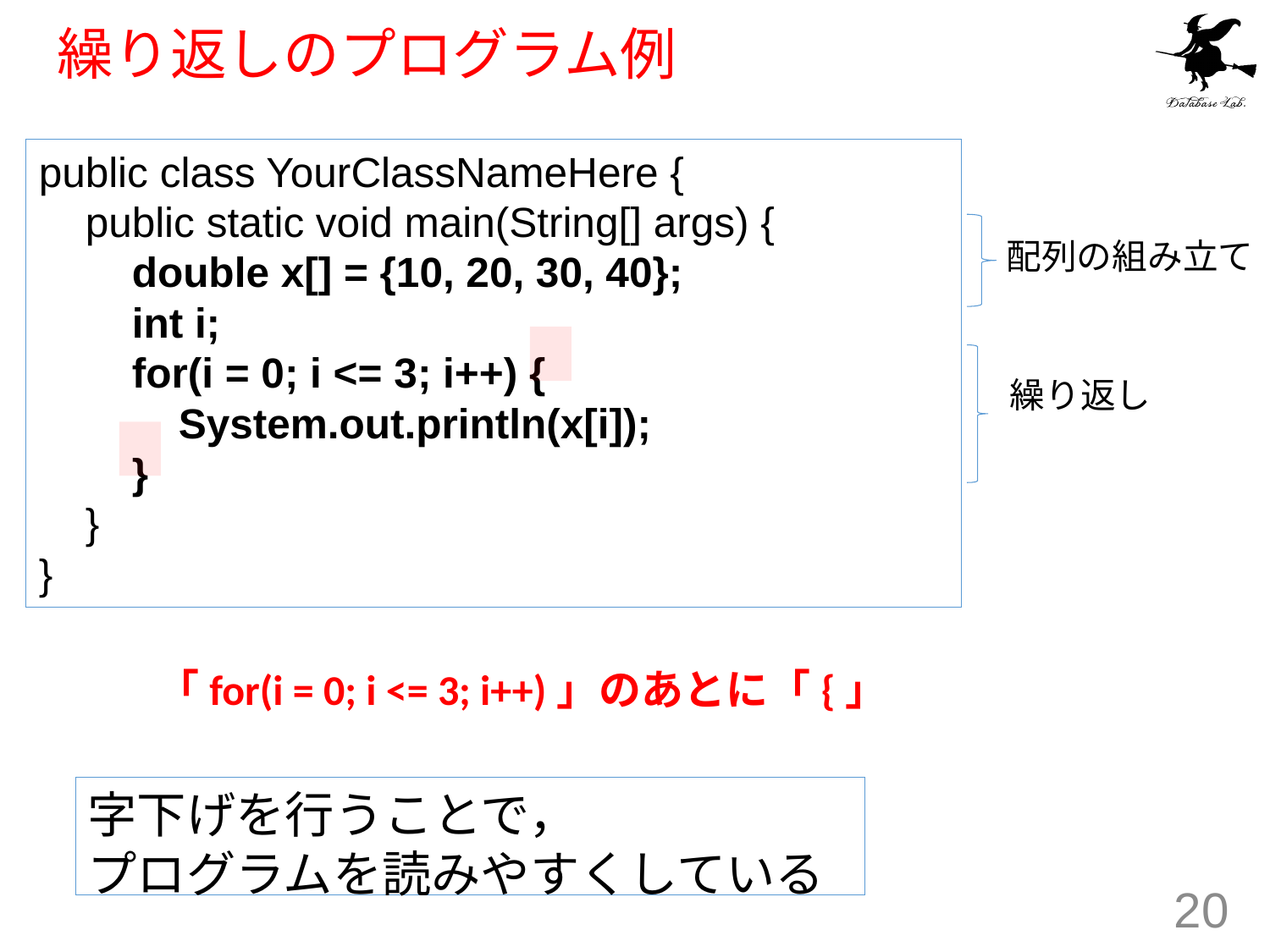

# 繰り返しのプログラム例
public class YourClassNameHere {
    public static void main(String[] args) {
        double x[] = {10, 20, 30, 40};
        int i;
        for(i = 0; i <= 3; i++) {
            System.out.println(x[i]);
        }
    }
}

配列の組み立て

繰り返し

「for(i = 0; i <= 3; i++)」のあとに「{」
字下げを行うことで，
プログラムを読みやすくしている
20